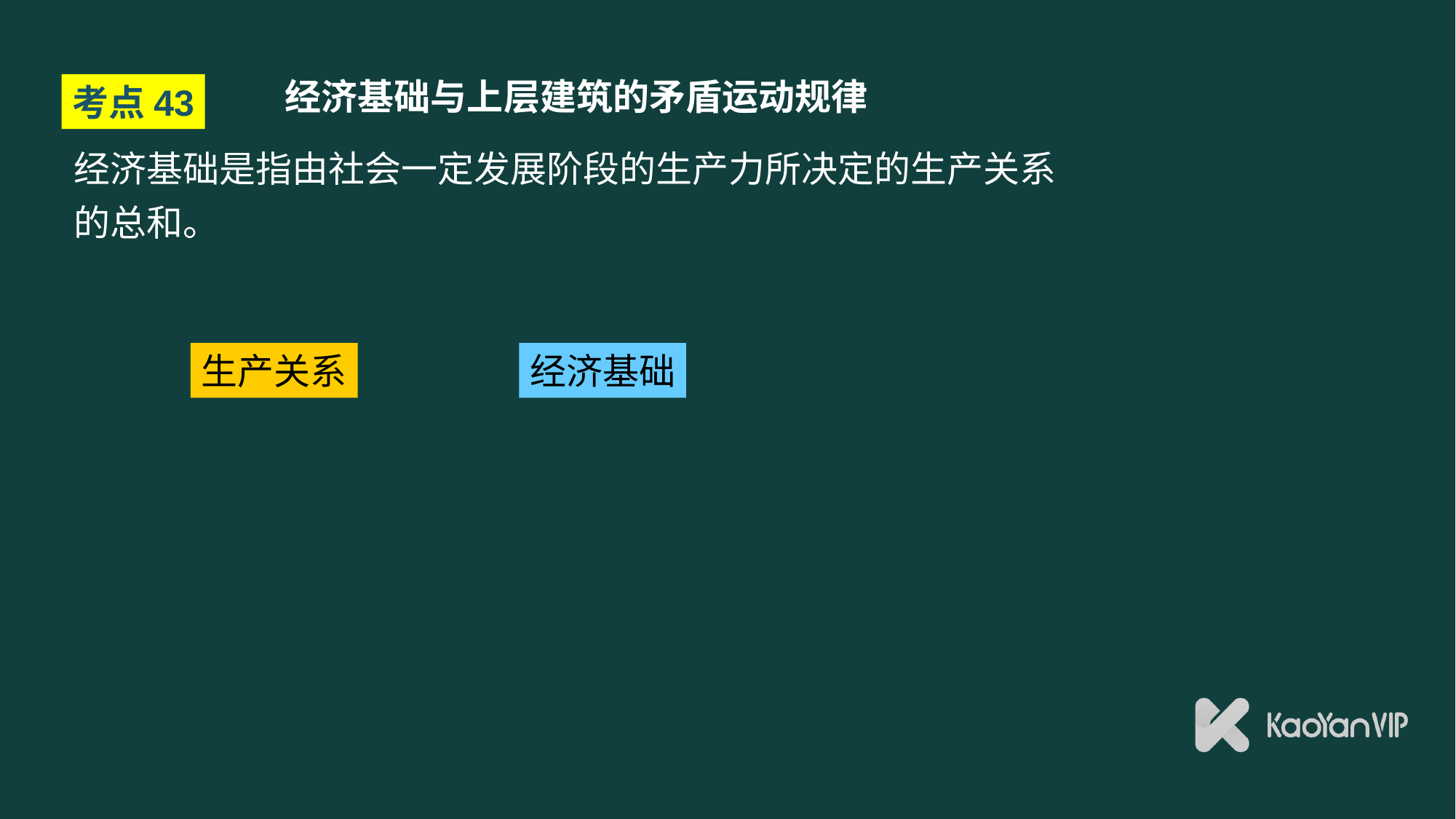

# 经济基础与上层建筑的矛盾运动规律
考点43
经济基础是指由社会一定发展阶段的生产力所决定的生产关系的总和。

生产关系
经济基础